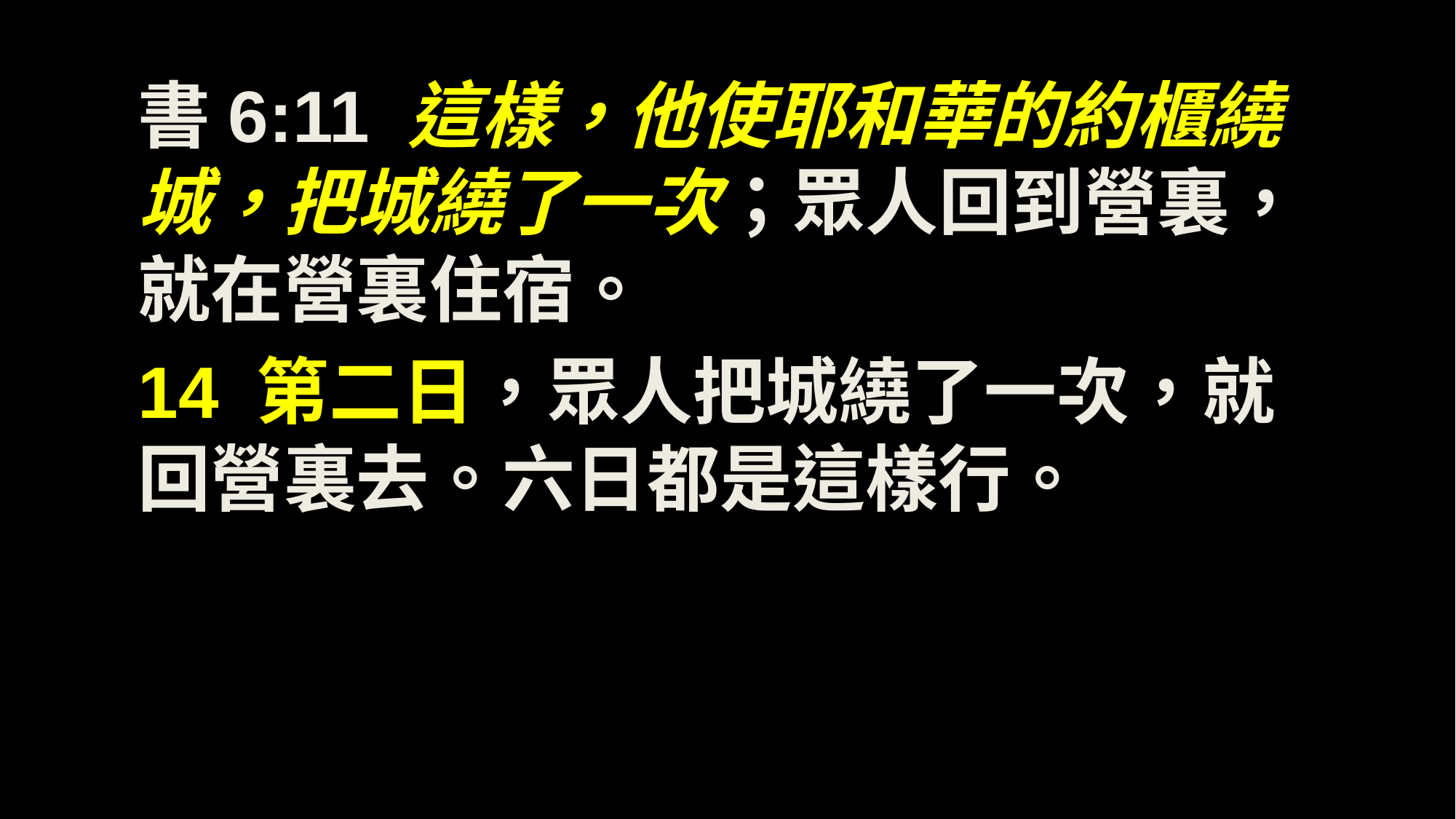

書6:11 這樣，他使耶和華的約櫃繞城，把城繞了一次；眾人回到營裏，就在營裏住宿。
14 第二日，眾人把城繞了一次，就回營裏去。六日都是這樣行。